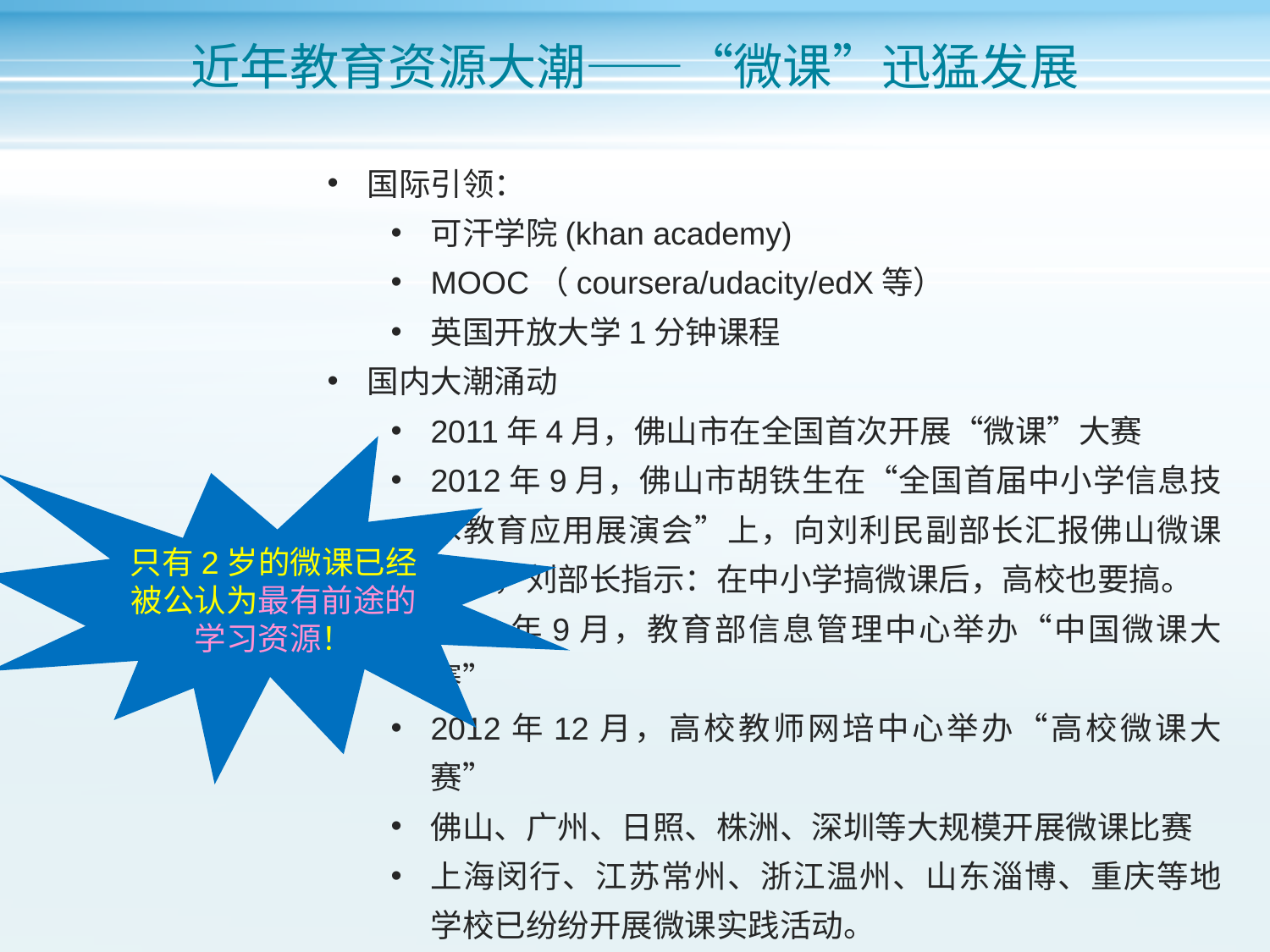

# 近年教育资源大潮——“微课”迅猛发展
国际引领：
可汗学院(khan academy)
MOOC（coursera/udacity/edX等）
英国开放大学1分钟课程
国内大潮涌动
2011年4月，佛山市在全国首次开展“微课”大赛
2012年9月，佛山市胡铁生在“全国首届中小学信息技术教育应用展演会”上，向刘利民副部长汇报佛山微课成果，刘部长指示：在中小学搞微课后，高校也要搞。
2012年9月，教育部信息管理中心举办“中国微课大赛”
2012年12月，高校教师网培中心举办“高校微课大赛”
佛山、广州、日照、株洲、深圳等大规模开展微课比赛
上海闵行、江苏常州、浙江温州、山东淄博、重庆等地学校已纷纷开展微课实践活动。
只有2岁的微课已经被公认为最有前途的学习资源！